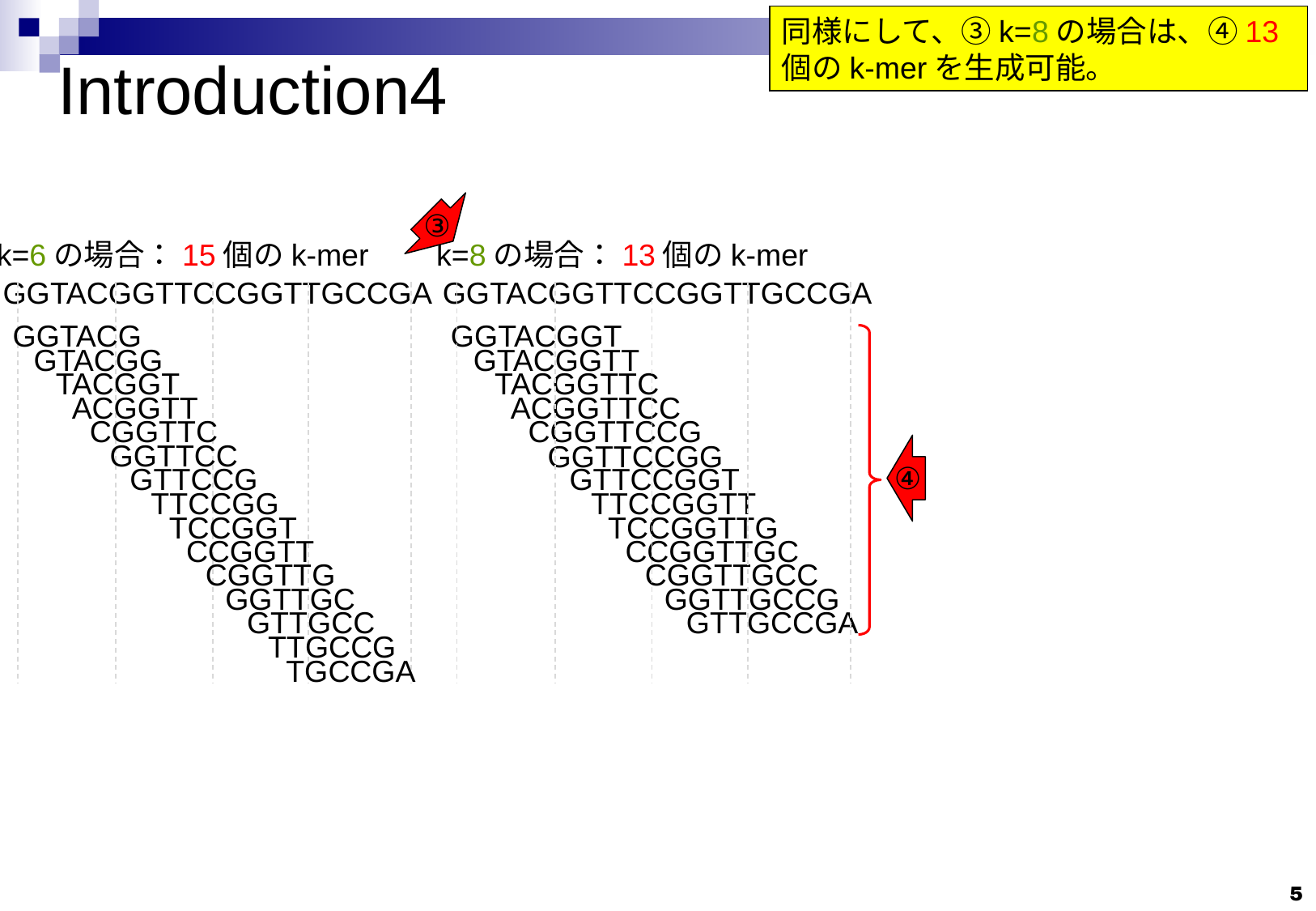

同様にして、③k=8の場合は、④13個のk-merを生成可能。
# Introduction4
③

k=6の場合：15個のk-mer
k=8の場合：13個のk-mer
GGTACGGTTCCGGTTGCCGA
GGTACGGTTCCGGTTGCCGA
GGTACG
GGTACGGT

GTACGG
GTACGGTT
TACGGT
TACGGTTC
ACGGTT
ACGGTTCC
CGGTTC
CGGTTCCG
GGTTCC
GGTTCCGG
④

GTTCCG
GTTCCGGT
TTCCGG
TTCCGGTT
TCCGGT
TCCGGTTG
CCGGTT
CCGGTTGC
CGGTTG
CGGTTGCC
GGTTGC
GGTTGCCG
GTTGCC
GTTGCCGA
TTGCCG
TGCCGA
5